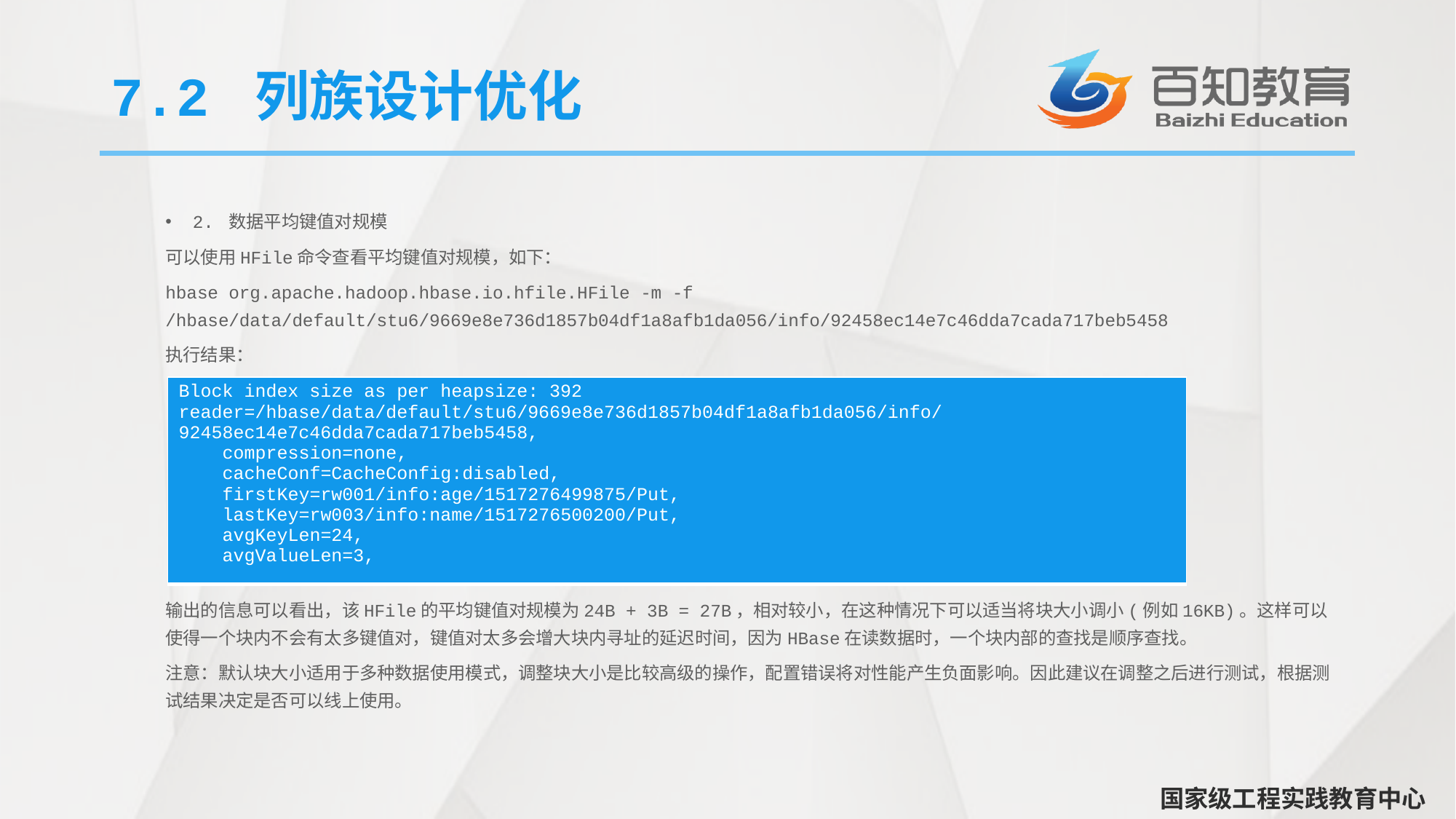

# 7.2 列族设计优化

2. 数据平均键值对规模
可以使用HFile命令查看平均键值对规模，如下：
hbase org.apache.hadoop.hbase.io.hfile.HFile -m -f /hbase/data/default/stu6/9669e8e736d1857b04df1a8afb1da056/info/92458ec14e7c46dda7cada717beb5458
执行结果：

输出的信息可以看出，该HFile的平均键值对规模为24B + 3B = 27B，相对较小，在这种情况下可以适当将块大小调小(例如16KB)。这样可以使得一个块内不会有太多键值对，键值对太多会增大块内寻址的延迟时间，因为HBase在读数据时，一个块内部的查找是顺序查找。
注意：默认块大小适用于多种数据使用模式，调整块大小是比较高级的操作，配置错误将对性能产生负面影响。因此建议在调整之后进行测试，根据测试结果决定是否可以线上使用。

| Block index size as per heapsize: 392 reader=/hbase/data/default/stu6/9669e8e736d1857b04df1a8afb1da056/info/92458ec14e7c46dda7cada717beb5458, compression=none, cacheConf=CacheConfig:disabled, firstKey=rw001/info:age/1517276499875/Put, lastKey=rw003/info:name/1517276500200/Put, avgKeyLen=24, avgValueLen=3, |
| --- |